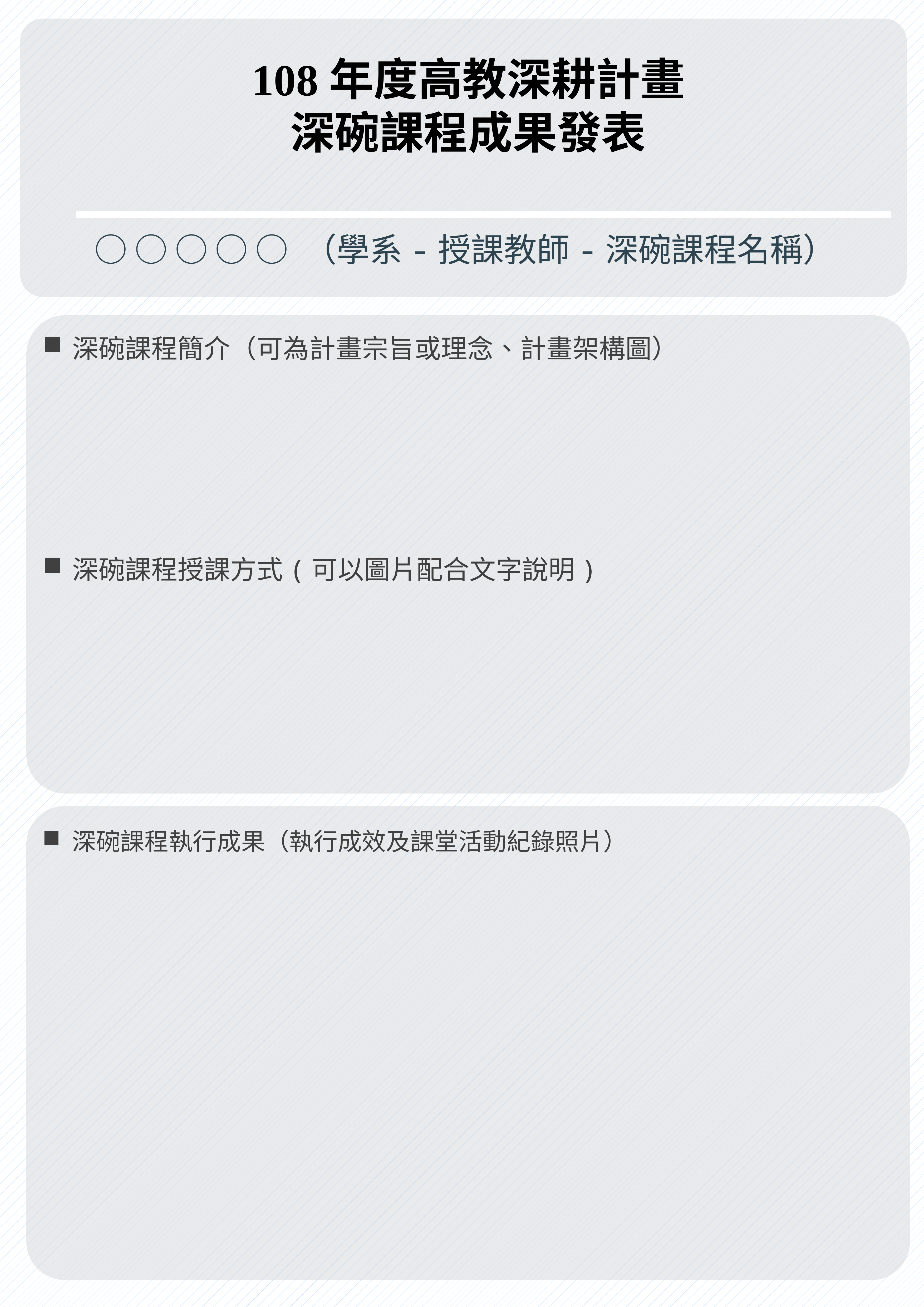

108年度高教深耕計畫
深碗課程成果發表
○ ○ ○ ○ ○ （學系-授課教師-深碗課程名稱）

深碗課程簡介（可為計畫宗旨或理念、計畫架構圖）

深碗課程授課方式(可以圖片配合文字說明)

深碗課程執行成果（執行成效及課堂活動紀錄照片）